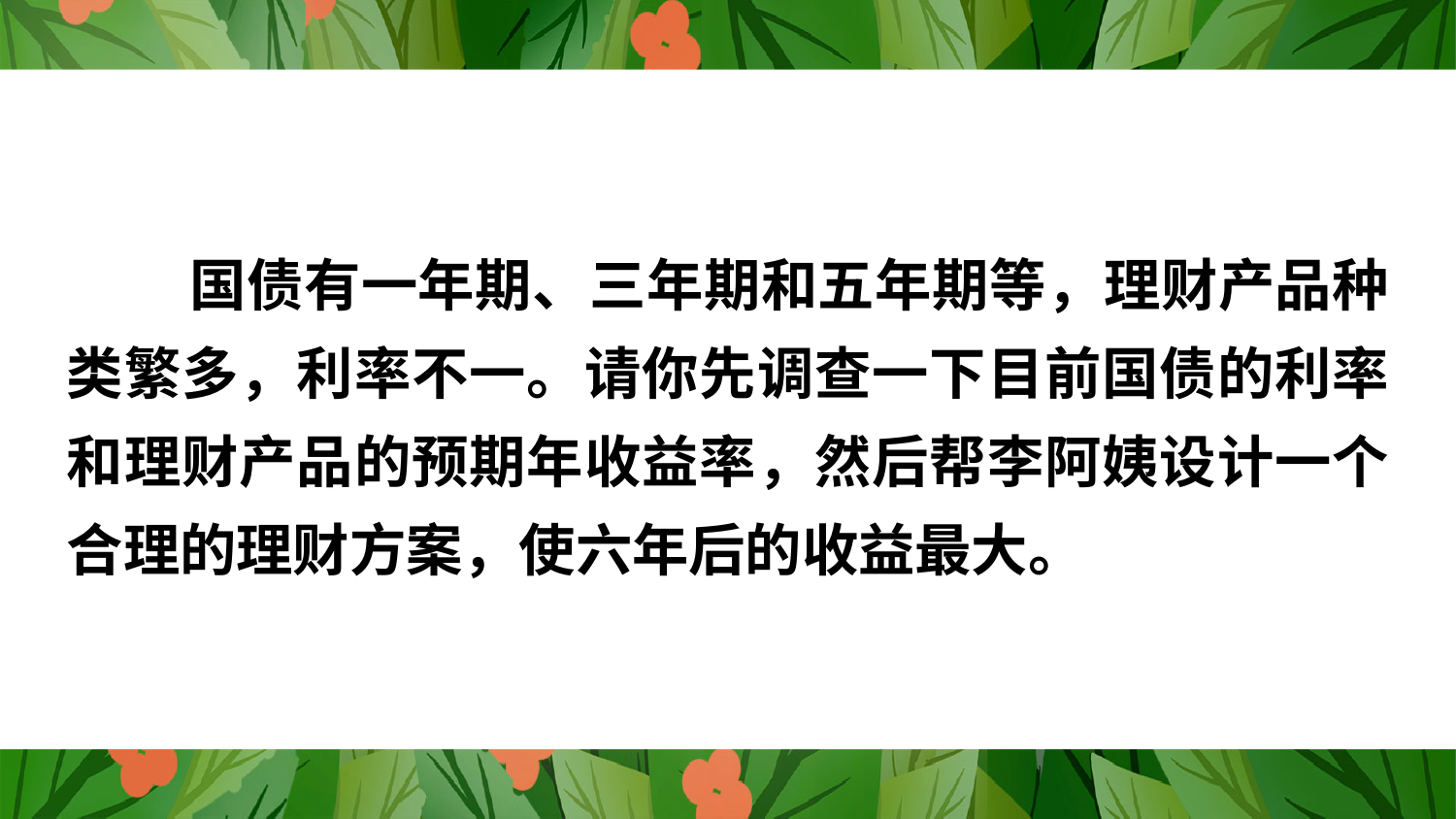

国债有一年期、三年期和五年期等，理财产品种类繁多，利率不一。请你先调查一下目前国债的利率和理财产品的预期年收益率，然后帮李阿姨设计一个合理的理财方案，使六年后的收益最大。